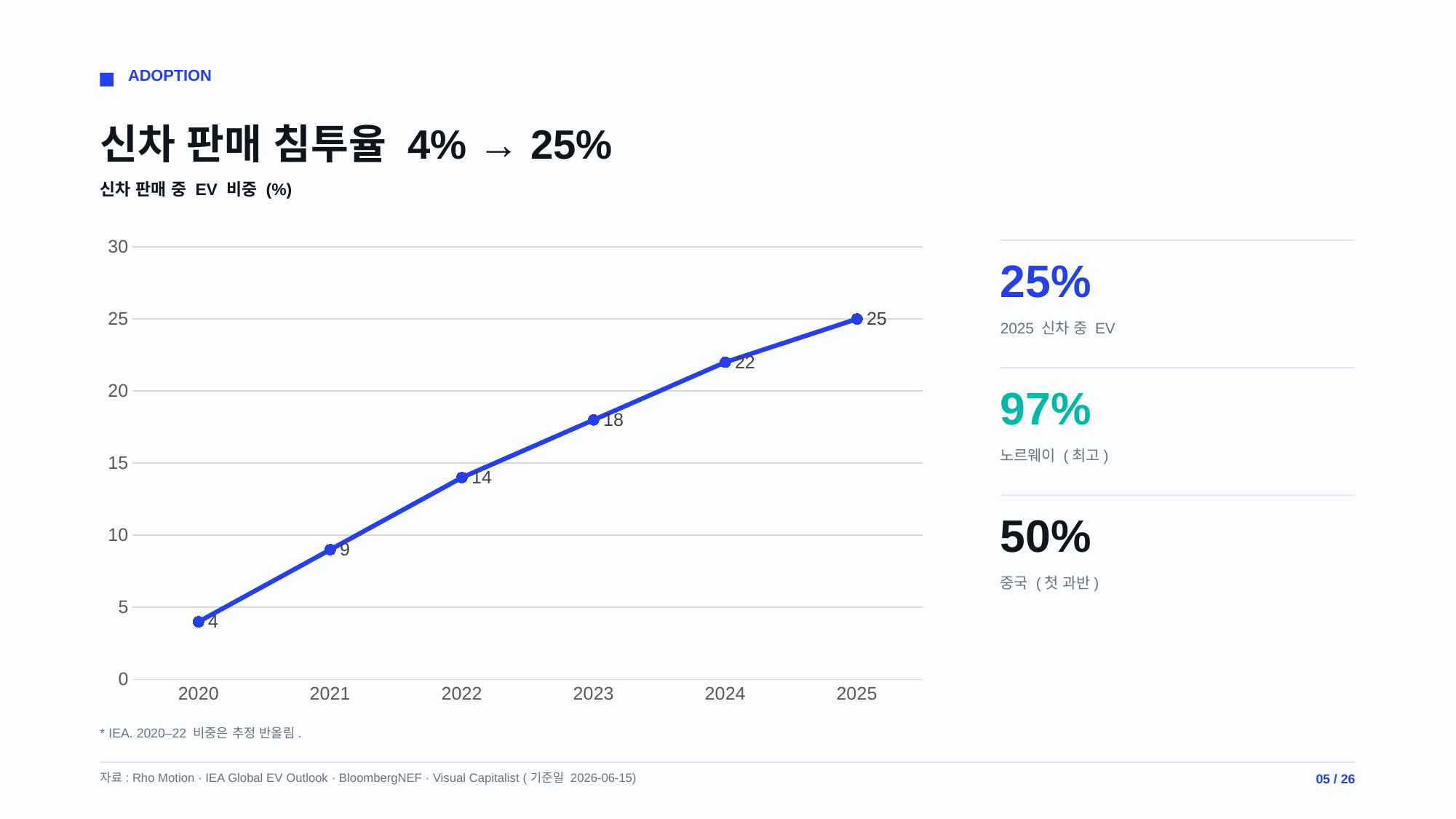

ADOPTION

신차 판매 침투율 4% → 25%
신차 판매 중 EV 비중 (%)

### Chart

| Category |  |
|---|---|
| 2020 | 4.0 |
| 2021 | 9.0 |
| 2022 | 14.0 |
| 2023 | 18.0 |
| 2024 | 22.0 |
| 2025 | 25.0 |
25%
2025 신차 중 EV

97%
노르웨이 (최고)

50%
중국 (첫 과반)
* IEA. 2020–22 비중은 추정 반올림.

자료: Rho Motion · IEA Global EV Outlook · BloombergNEF · Visual Capitalist (기준일 2026-06-15)
05 / 26